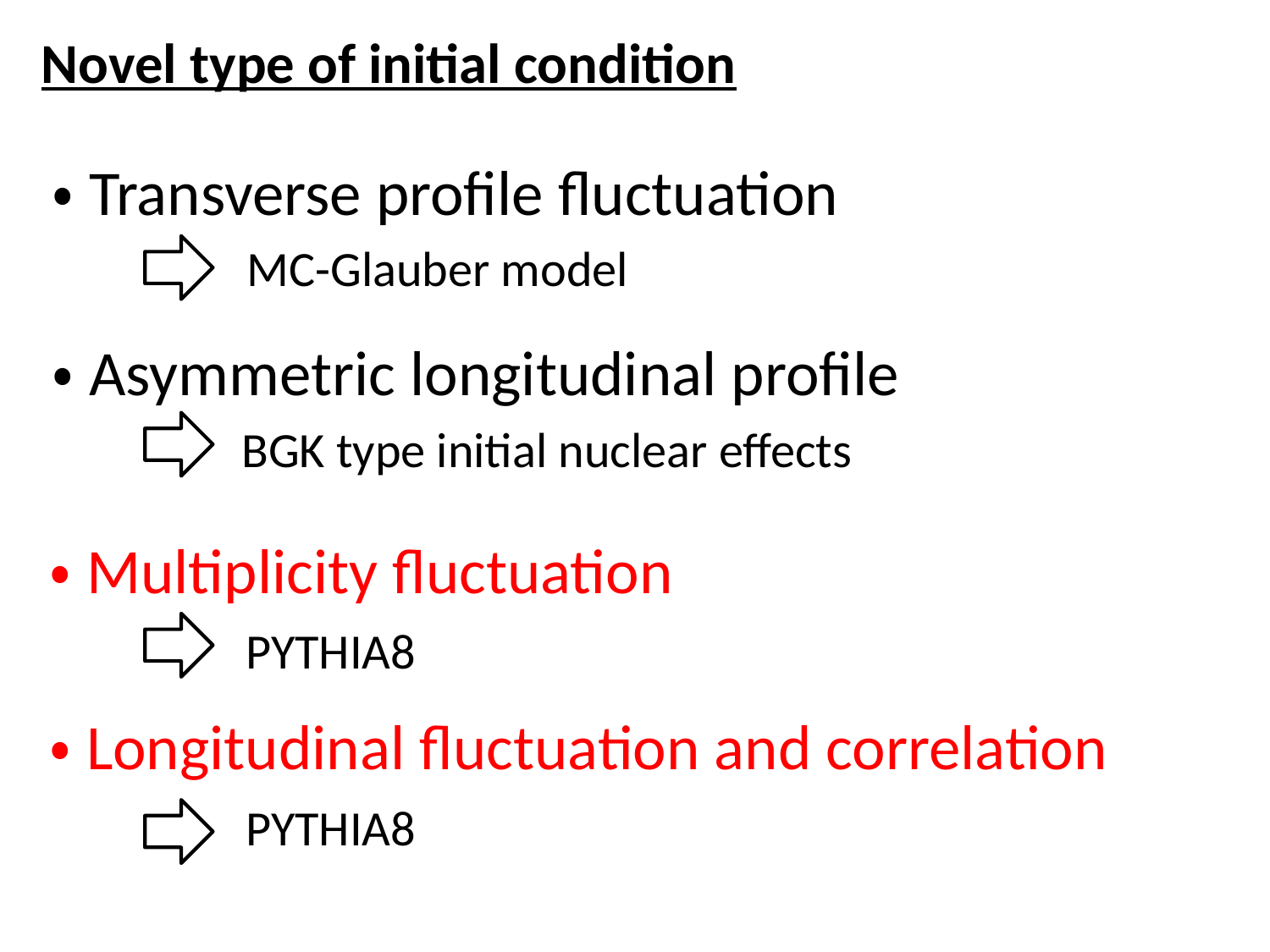

Novel type of initial condition

・Transverse profile fluctuation
MC-Glauber model

・Asymmetric longitudinal profile
BGK type initial nuclear effects

・Multiplicity fluctuation

PYTHIA8
・Longitudinal fluctuation and correlation
PYTHIA8